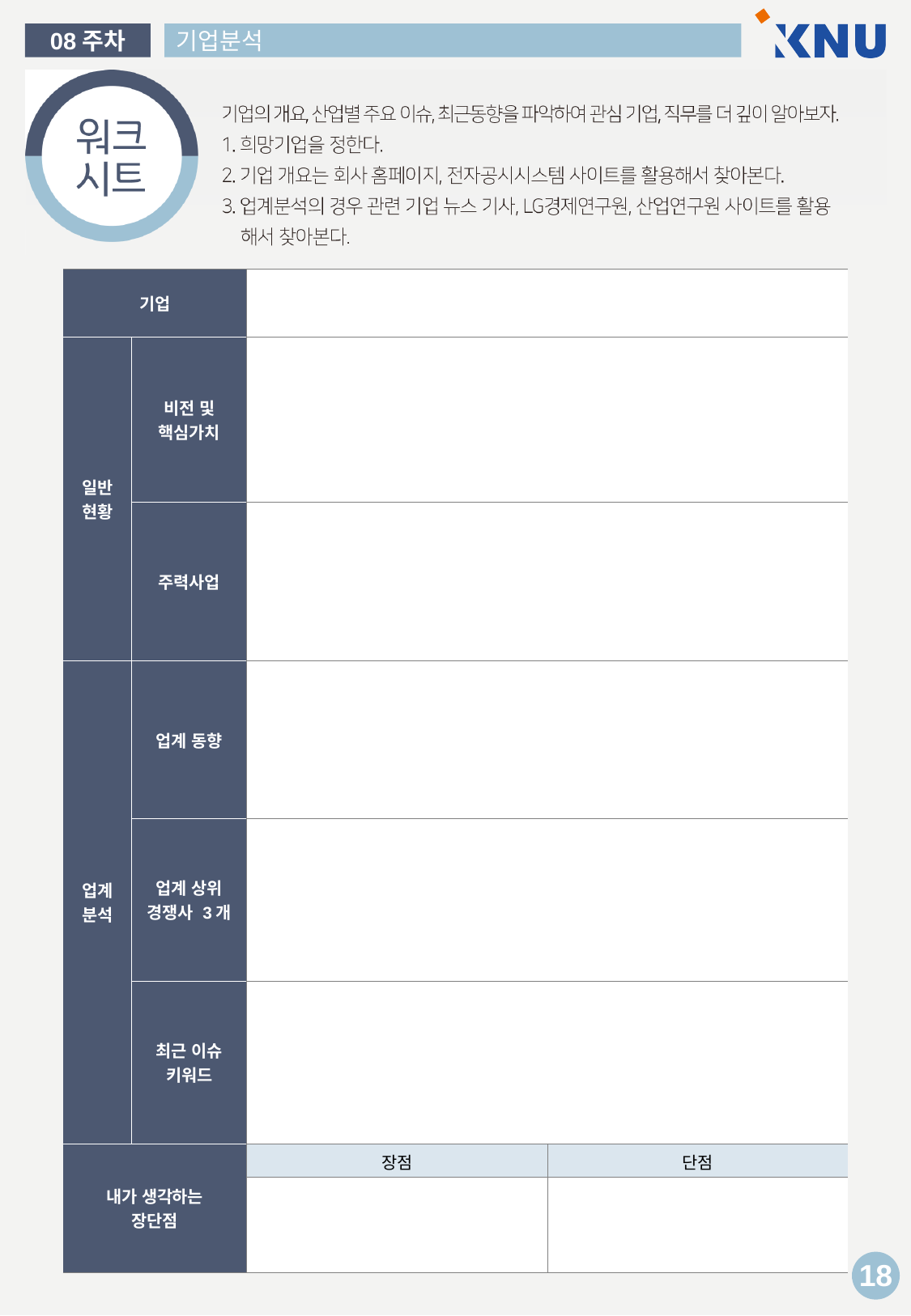

| 기업 |  |  |  |
| --- | --- | --- | --- |
| 일반 현황 | 비전 및 핵심가치 |  |  |
|  | 주력사업 |  |  |
| 업계 분석 | 업계 동향 |  |  |
|  | 업계 상위 경쟁사 3개 |  |  |
|  | 최근 이슈 키워드 |  |  |
| 내가 생각하는 장단점 |  | 장점 | 단점 |
|  |  |  |  |
18